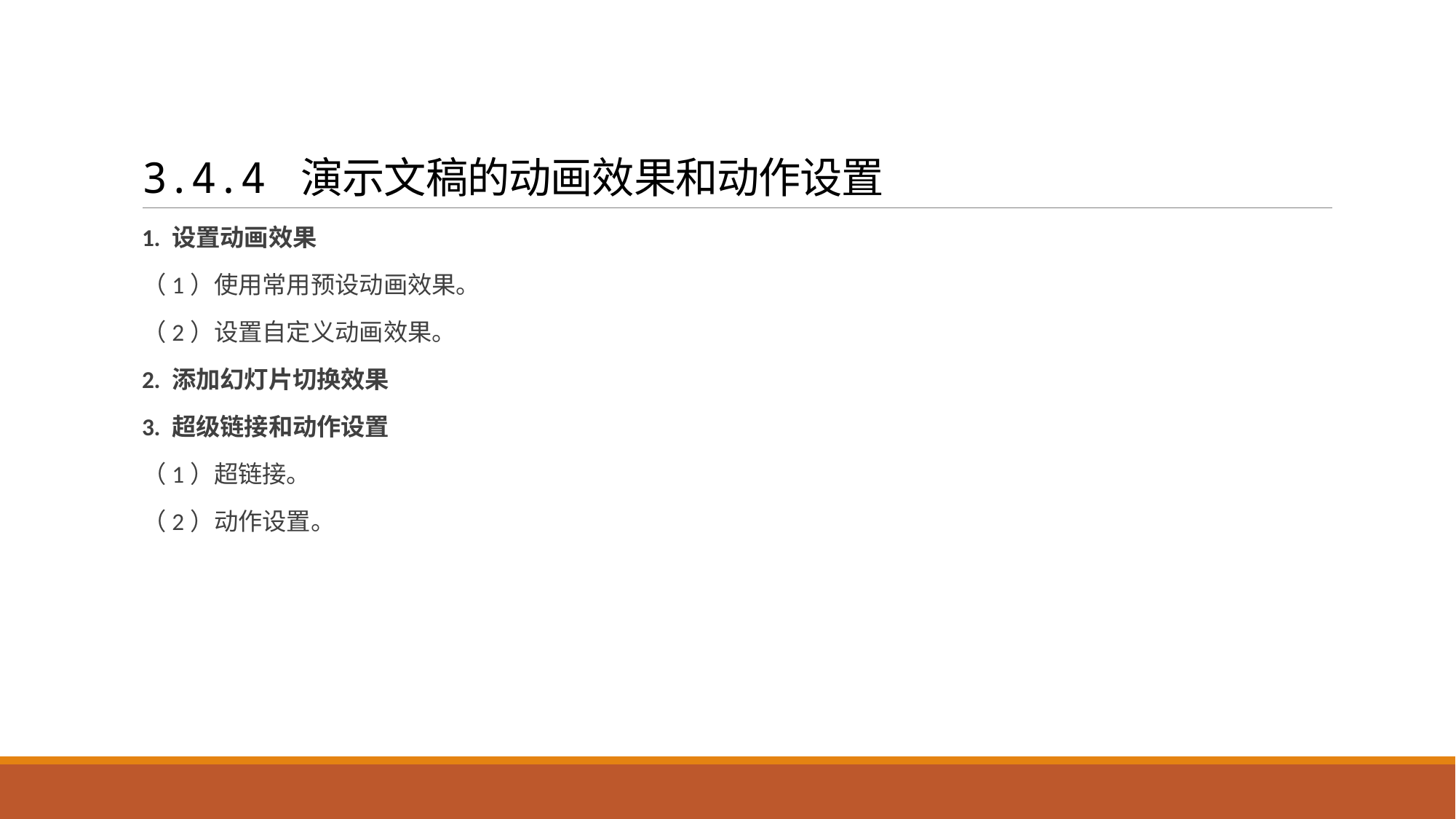

# 3.4.4 演示文稿的动画效果和动作设置
1. 设置动画效果
（1）使用常用预设动画效果。
（2）设置自定义动画效果。
2. 添加幻灯片切换效果
3. 超级链接和动作设置
（1）超链接。
（2）动作设置。